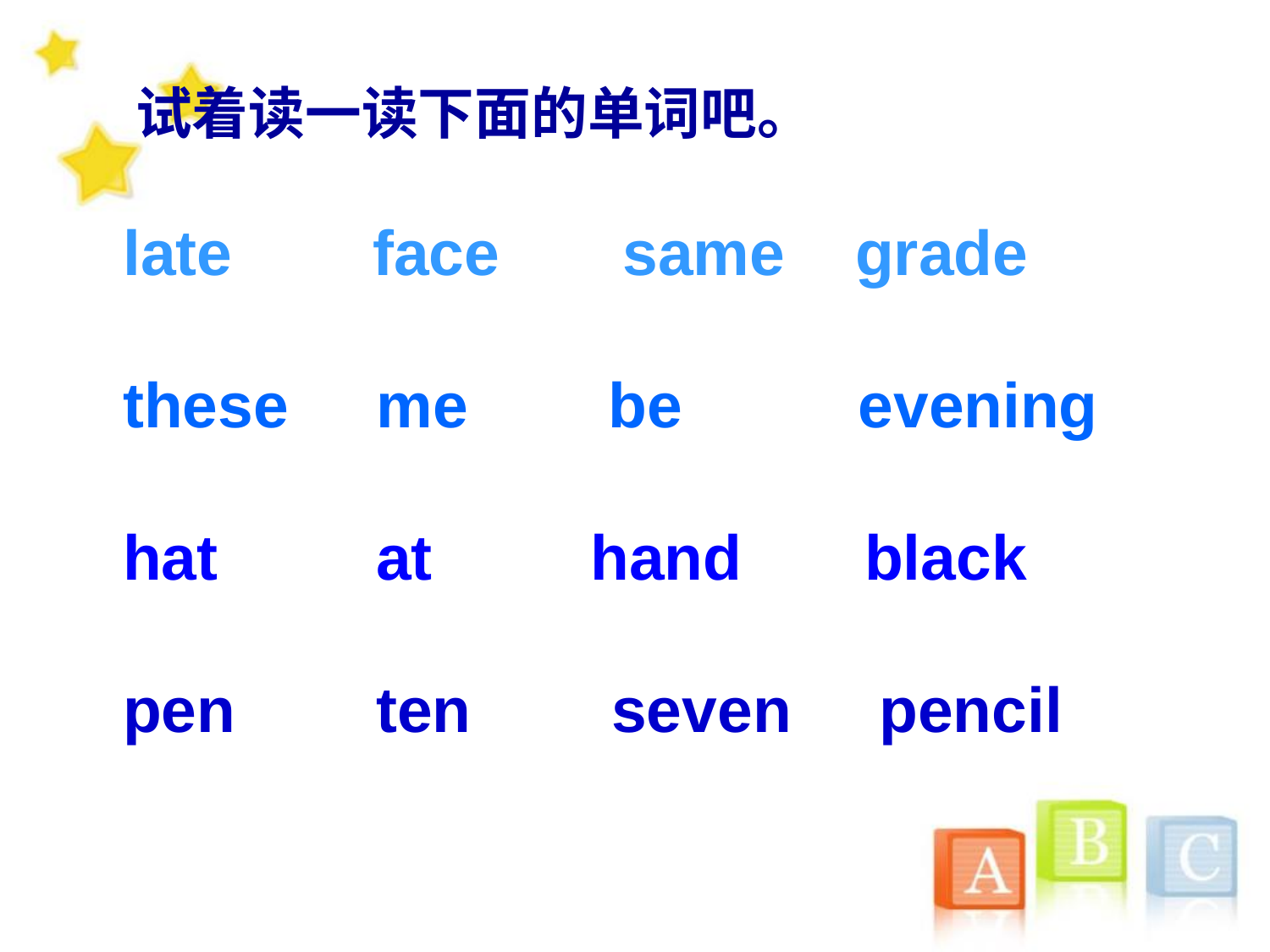

试着读一读下面的单词吧。
late        face       same    grade

these     me        be          evening

hat         at         hand       black

pen        ten        seven     pencil